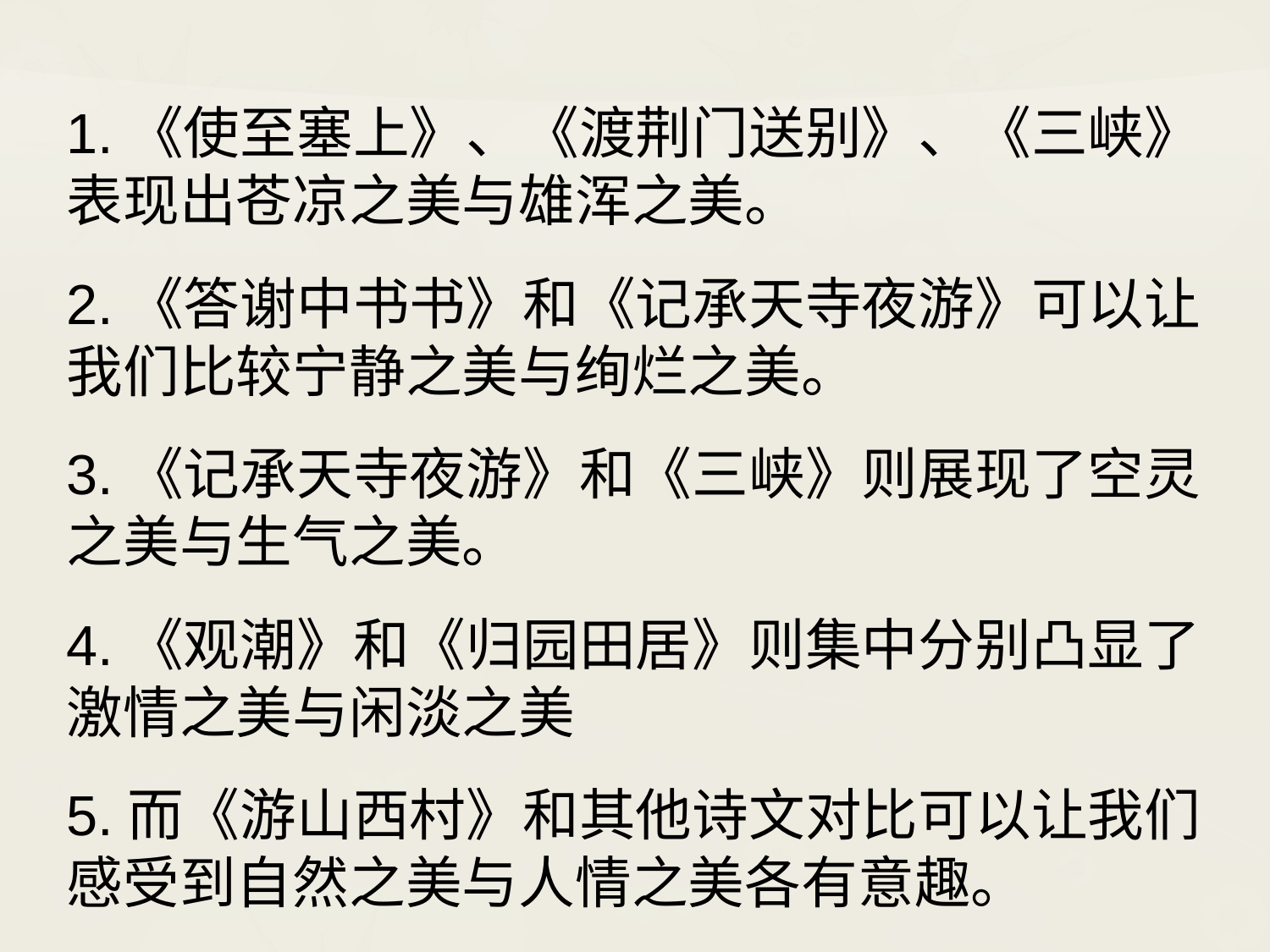

1.《使至塞上》、《渡荆门送别》、《三峡》表现出苍凉之美与雄浑之美。
2.《答谢中书书》和《记承天寺夜游》可以让我们比较宁静之美与绚烂之美。
3.《记承天寺夜游》和《三峡》则展现了空灵之美与生气之美。
4.《观潮》和《归园田居》则集中分别凸显了激情之美与闲淡之美
5.而《游山西村》和其他诗文对比可以让我们感受到自然之美与人情之美各有意趣。